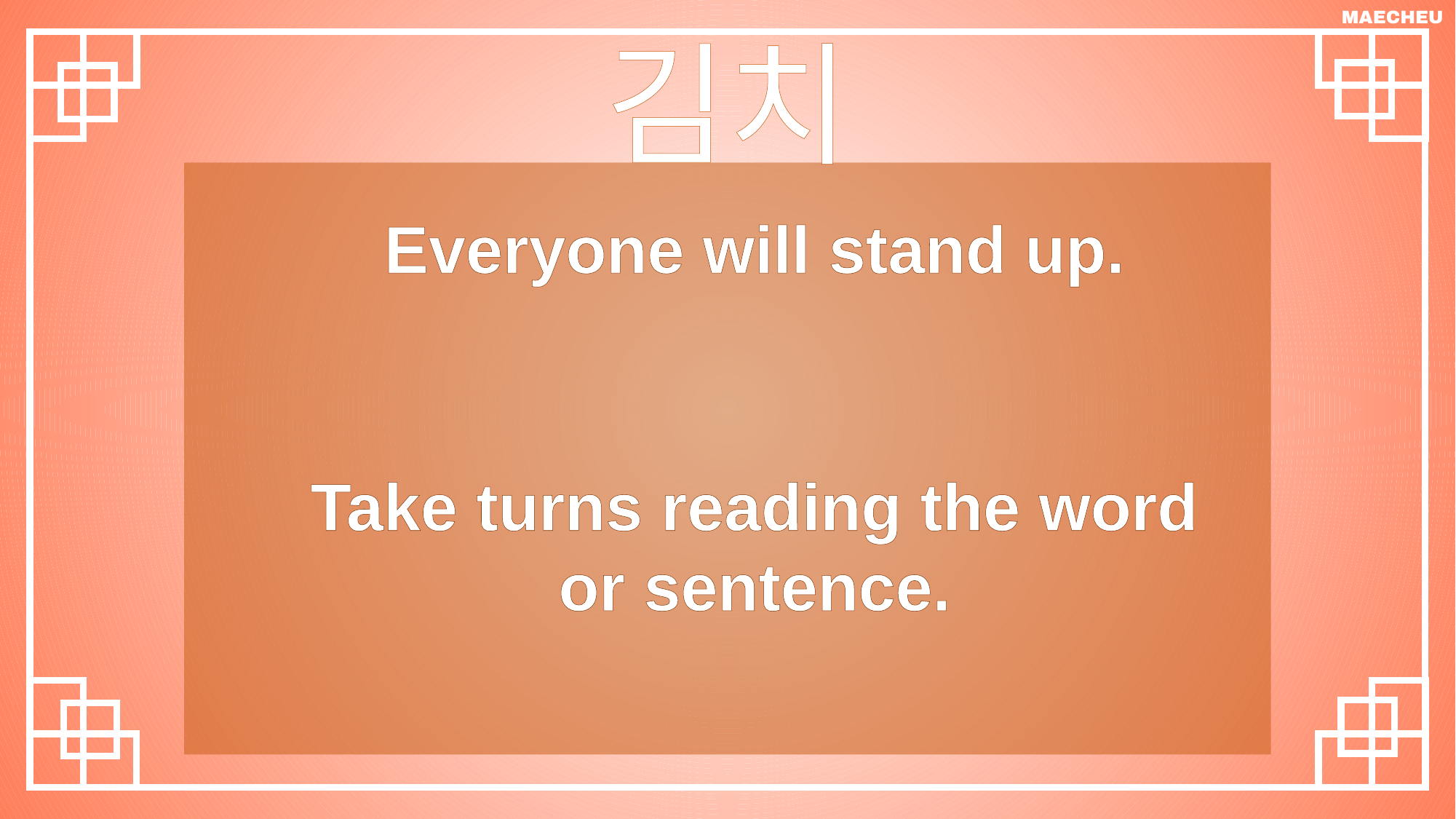

김치

Everyone will stand up.
Take turns reading the word or sentence.